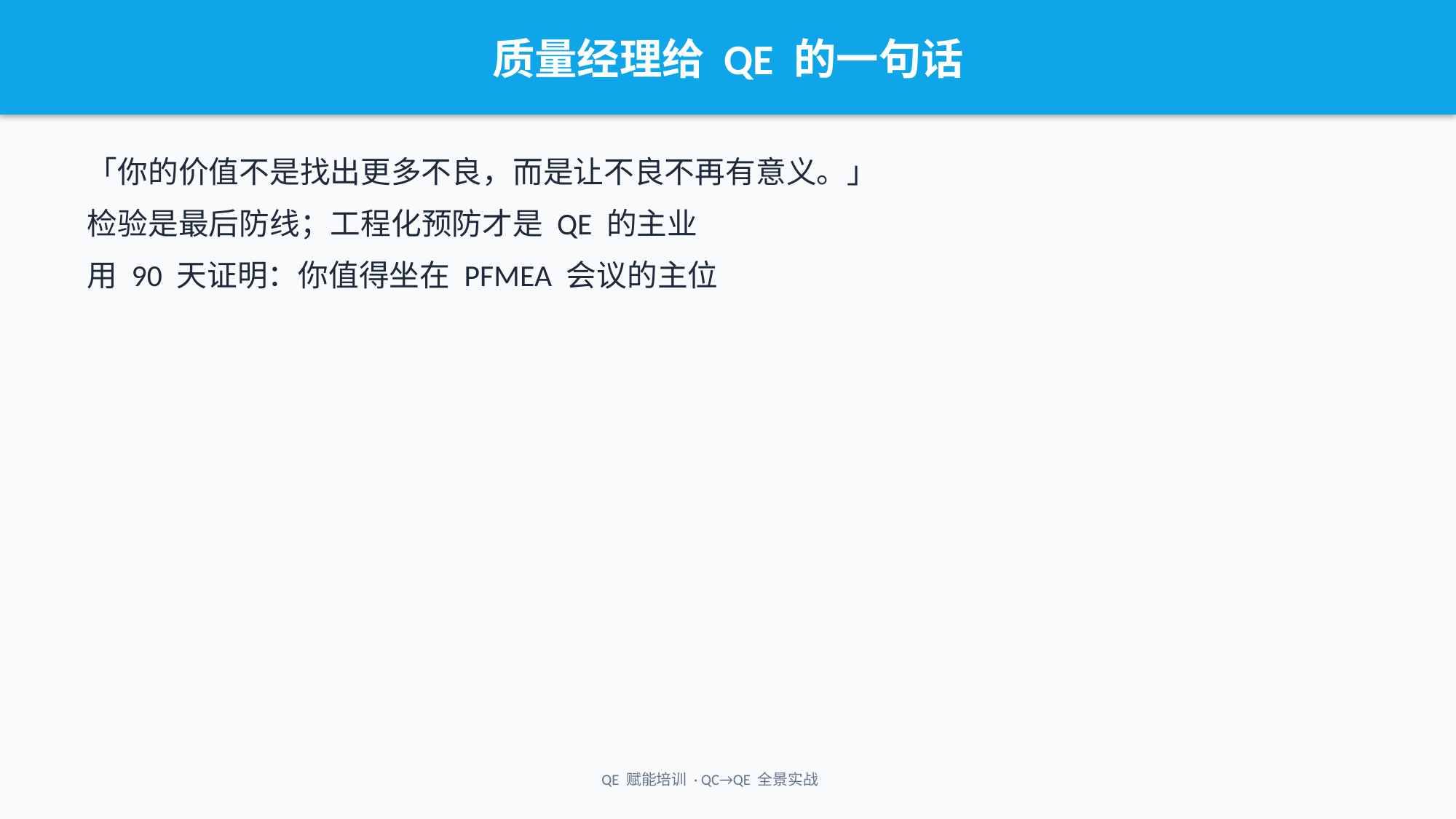

质量经理给 QE 的一句话
「你的价值不是找出更多不良，而是让不良不再有意义。」
检验是最后防线；工程化预防才是 QE 的主业
用 90 天证明：你值得坐在 PFMEA 会议的主位
QE 赋能培训 · QC→QE 全景实战